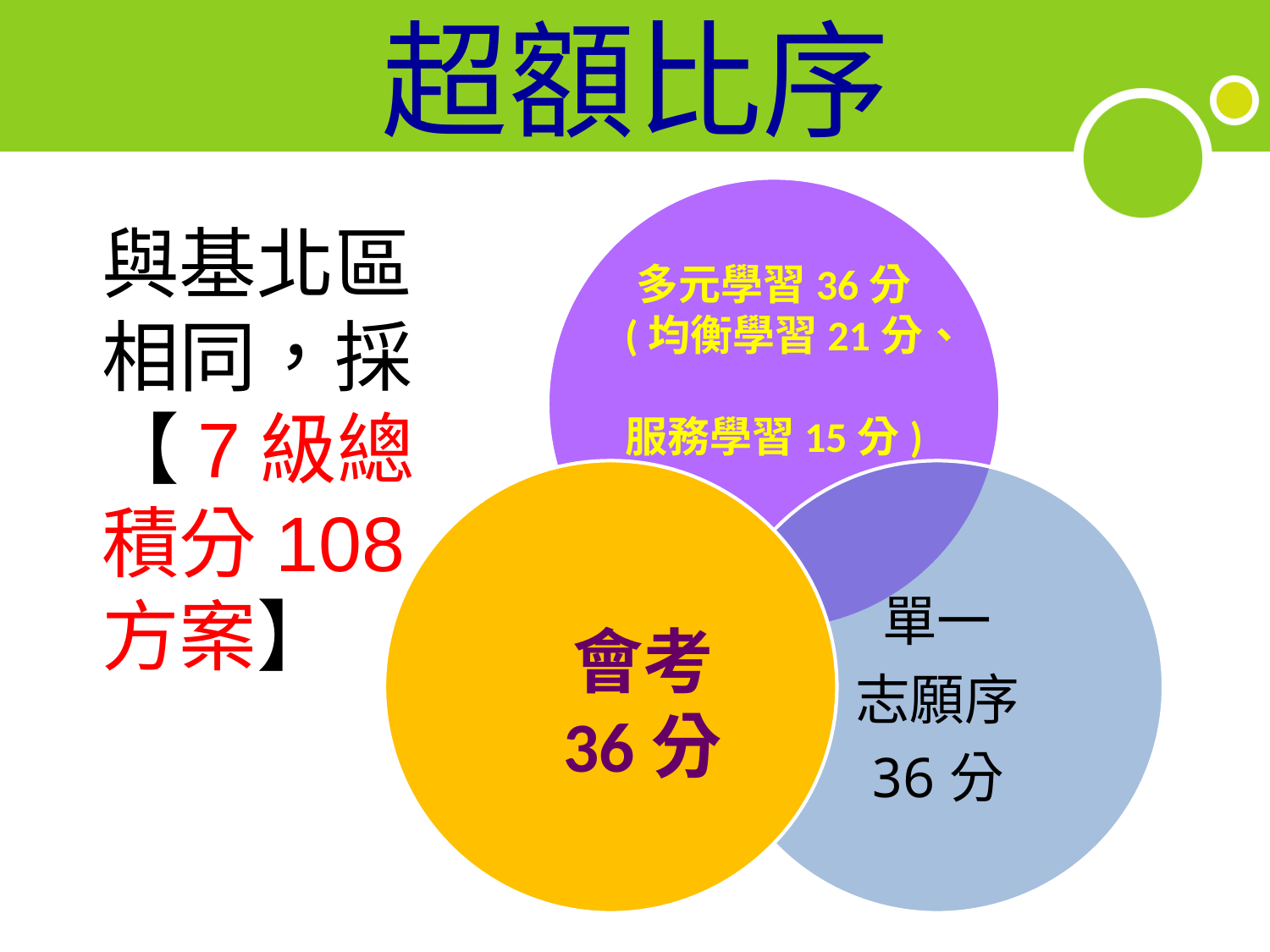

# 超額比序
多元學習36分
(均衡學習21分、
服務學習15分)
單一
志願序
36分
   會考
    36分
與基北區相同，採
【7級總積分108方案】